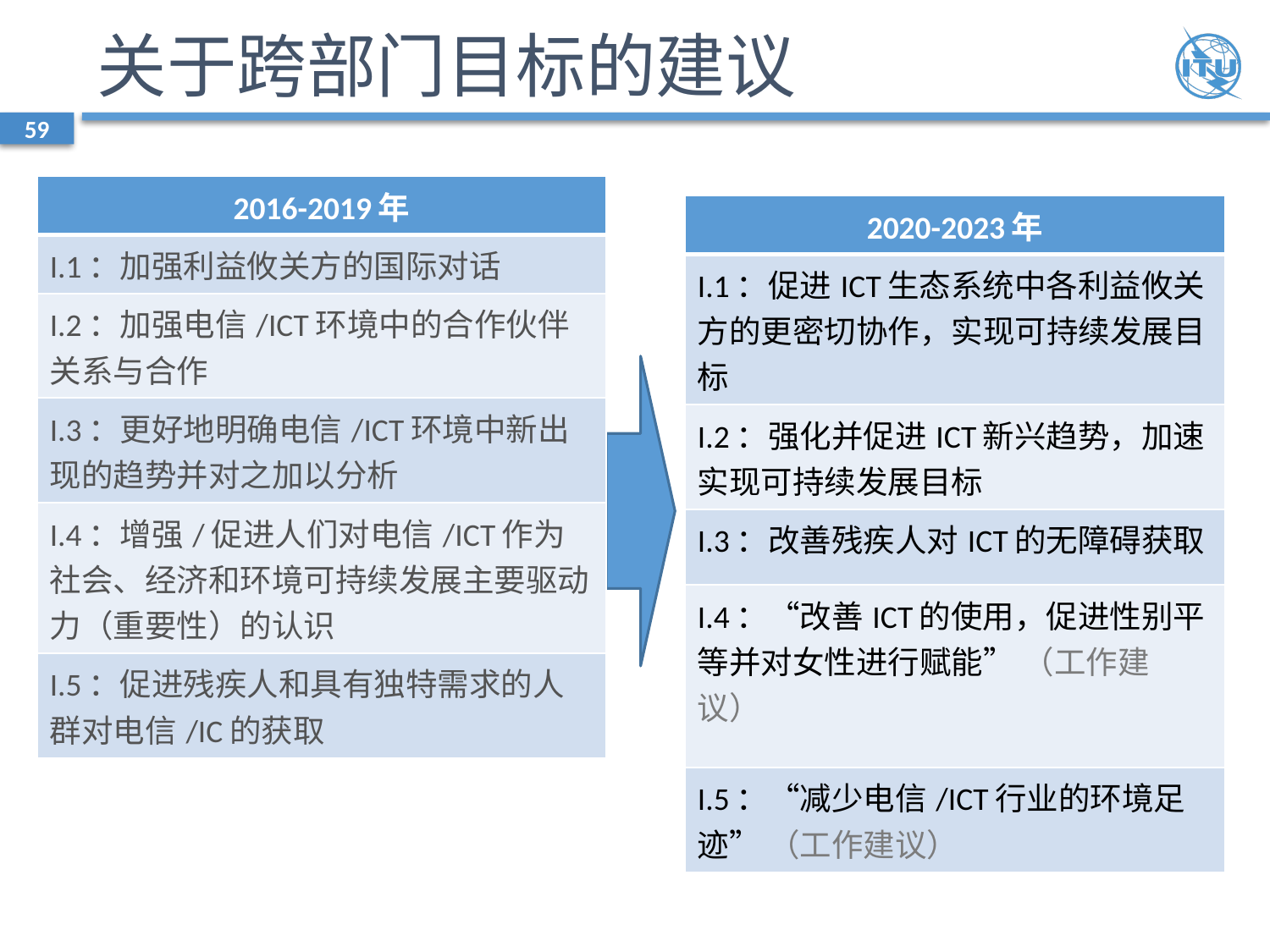

# 关于跨部门目标的建议
59
| 2016-2019年 |
| --- |
| I.1：加强利益攸关方的国际对话 |
| I.2：加强电信/ICT环境中的合作伙伴关系与合作 |
| I.3：更好地明确电信/ICT环境中新出现的趋势并对之加以分析 |
| I.4：增强/促进人们对电信/ICT作为社会、经济和环境可持续发展主要驱动力（重要性）的认识 |
| I.5：促进残疾人和具有独特需求的人群对电信/IC的获取 |
| 2020-2023年 |
| --- |
| I.1：促进ICT生态系统中各利益攸关方的更密切协作，实现可持续发展目标 |
| I.2：强化并促进ICT新兴趋势，加速实现可持续发展目标 |
| I.3：改善残疾人对ICT的无障碍获取 |
| I.4：“改善ICT的使用，促进性别平等并对女性进行赋能” （工作建议） |
| I.5：“减少电信/ICT行业的环境足迹” （工作建议） |